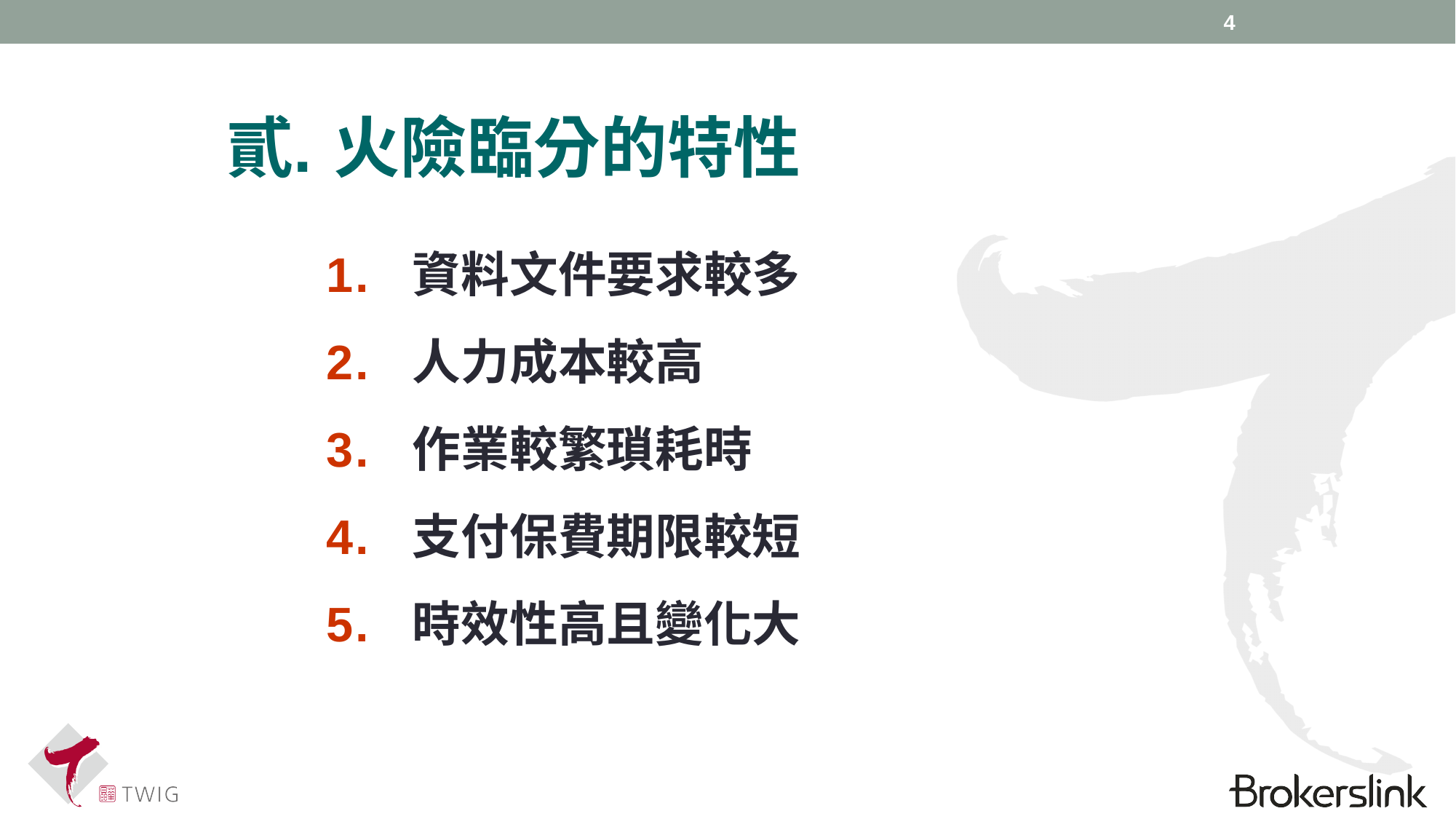

4
火險臨分的特性
資料文件要求較多
人力成本較高
作業較繁瑣耗時
支付保費期限較短
時效性高且變化大